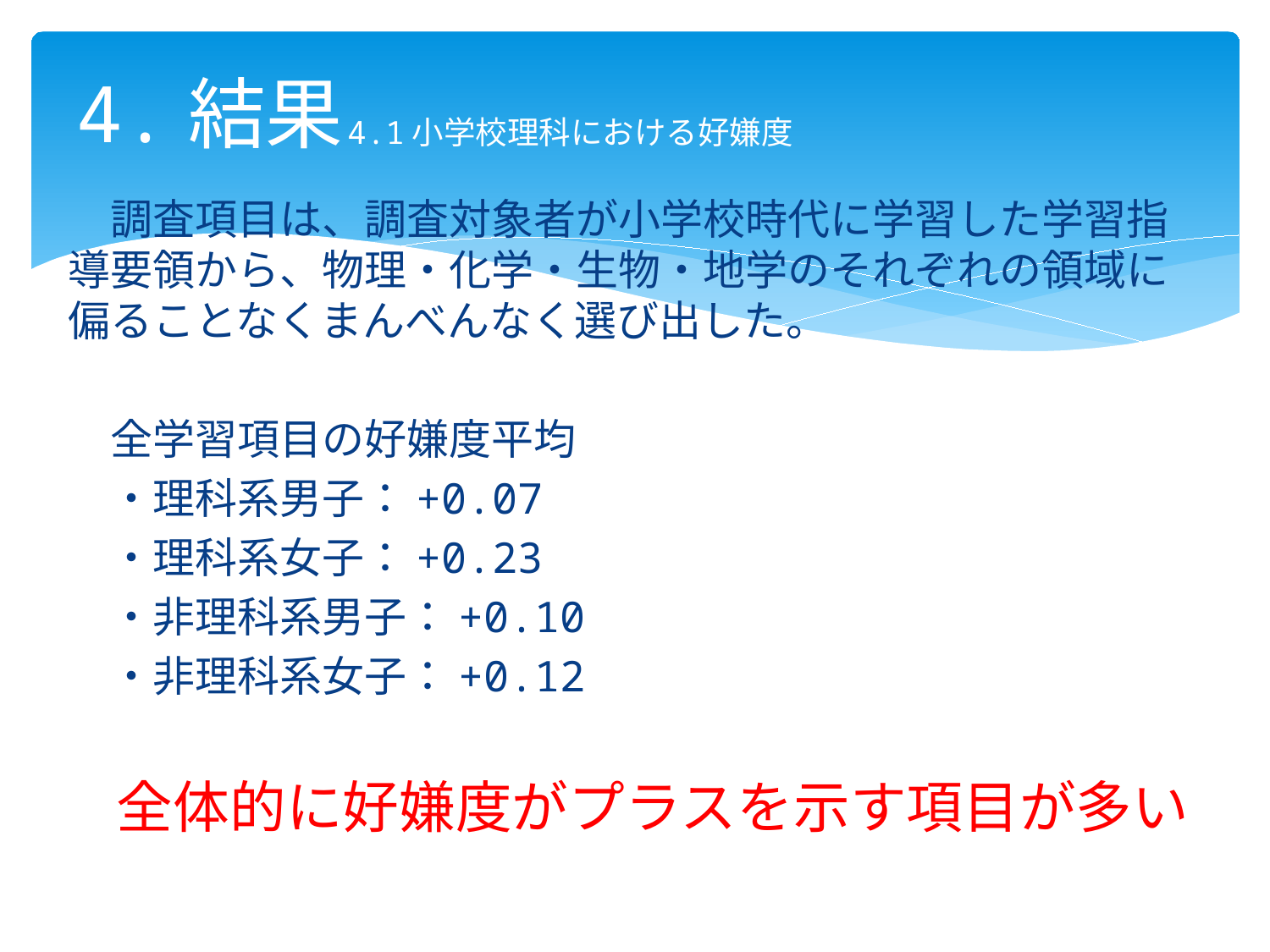

# 4.結果
4.1小学校理科における好嫌度
　調査項目は、調査対象者が小学校時代に学習した学習指導要領から、物理・化学・生物・地学のそれぞれの領域に偏ることなくまんべんなく選び出した。

　全学習項目の好嫌度平均
　・理科系男子：+0.07
　・理科系女子：+0.23
　・非理科系男子：+0.10
　・非理科系女子：+0.12

全体的に好嫌度がプラスを示す項目が多い